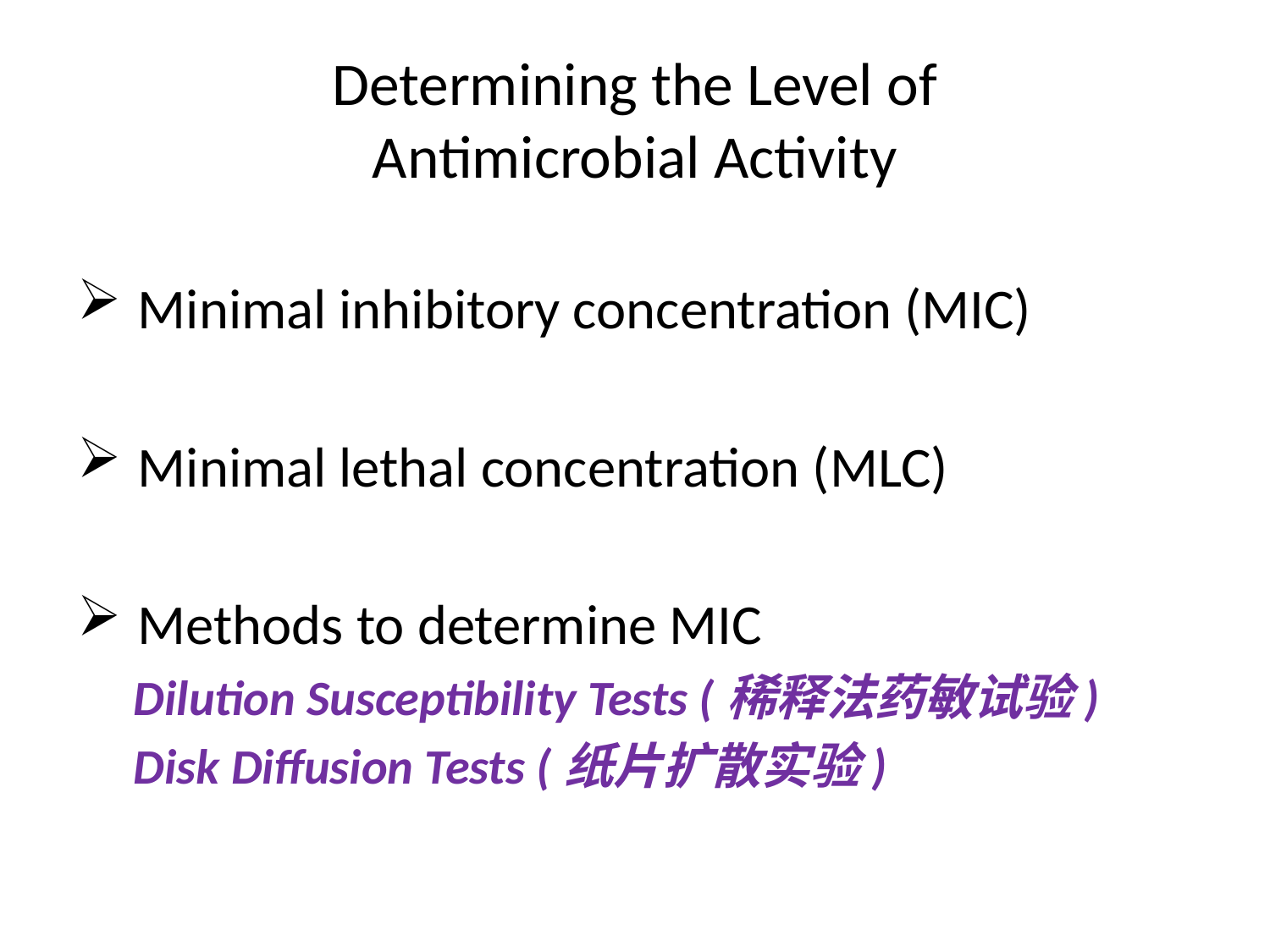

# Determining the Level of Antimicrobial Activity
 Minimal inhibitory concentration (MIC)

 Minimal lethal concentration (MLC)

 Methods to determine MIC
     Dilution Susceptibility Tests (稀释法药敏试验)
     Disk Diffusion Tests (纸片扩散实验)